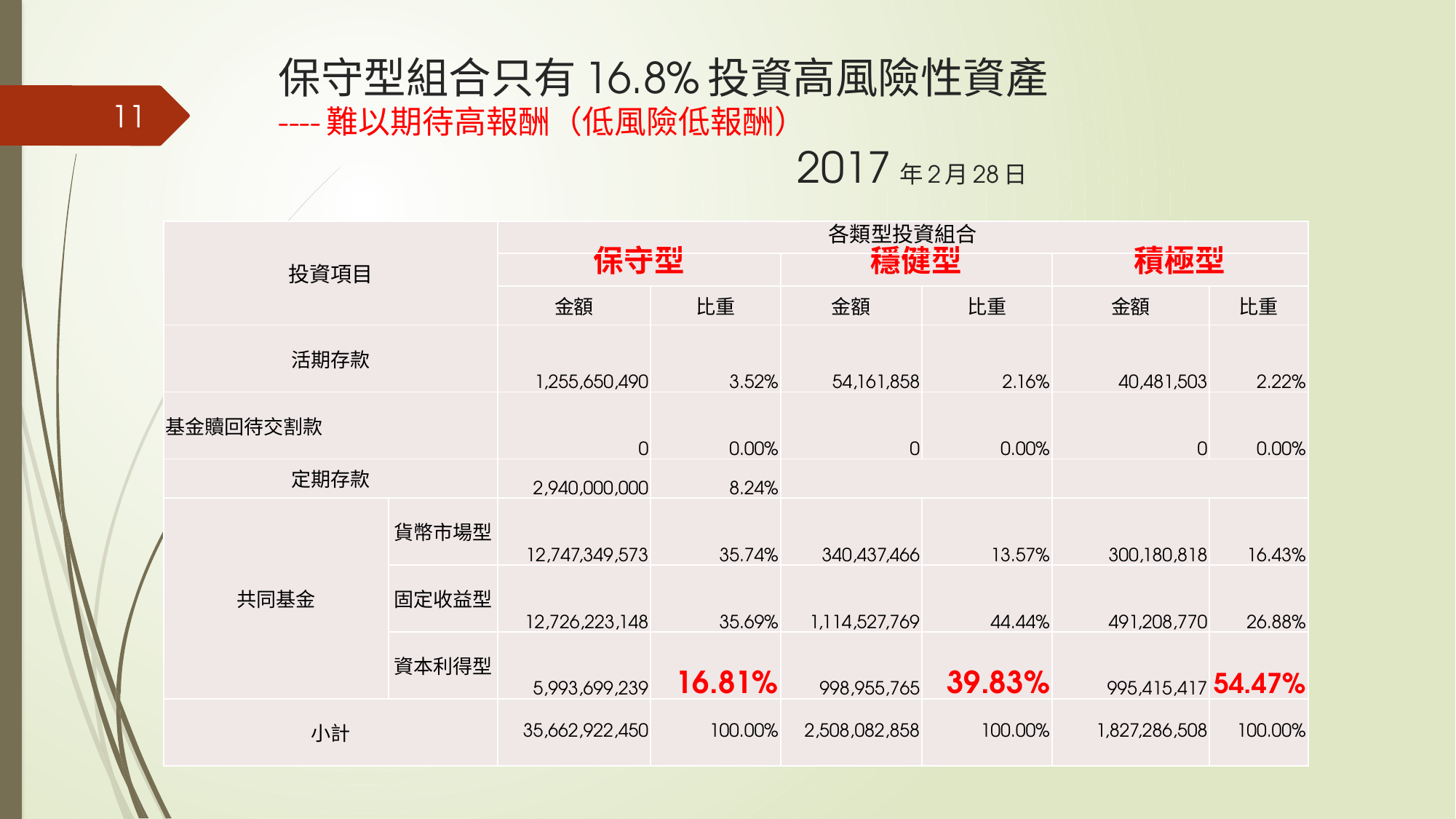

# 保守型組合只有16.8%投資高風險性資產 ----難以期待高報酬（低風險低報酬） 2017年2月28日
11
| 投資項目 |  | 各類型投資組合 |  |  |  |  |  |
| --- | --- | --- | --- | --- | --- | --- | --- |
|  |  | 保守型 |  | 穩健型 |  | 積極型 |  |
|  |  | 金額 | 比重 | 金額 | 比重 | 金額 | 比重 |
| 活期存款 |  | 1,255,650,490 | 3.52% | 54,161,858 | 2.16% | 40,481,503 | 2.22% |
| 基金贖回待交割款 |  | 0 | 0.00% | 0 | 0.00% | 0 | 0.00% |
| 定期存款 |  | 2,940,000,000 | 8.24% |  |  |  |  |
| 共同基金 | 貨幣市場型 | 12,747,349,573 | 35.74% | 340,437,466 | 13.57% | 300,180,818 | 16.43% |
|  | 固定收益型 | 12,726,223,148 | 35.69% | 1,114,527,769 | 44.44% | 491,208,770 | 26.88% |
|  | 資本利得型 | 5,993,699,239 | 16.81% | 998,955,765 | 39.83% | 995,415,417 | 54.47% |
| 小計 |  | 35,662,922,450 | 100.00% | 2,508,082,858 | 100.00% | 1,827,286,508 | 100.00% |